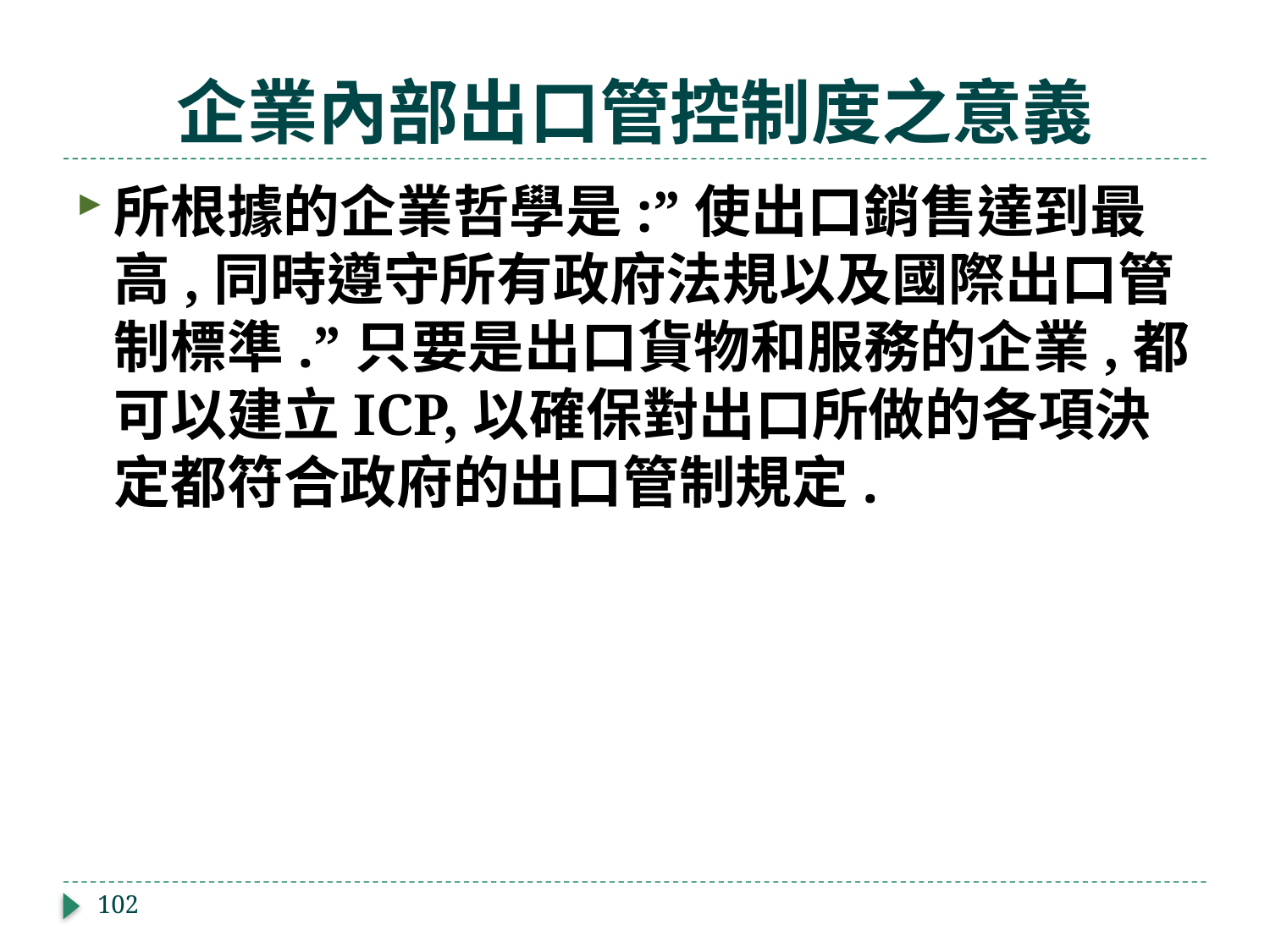

# 企業內部出口管控制度之意義
所根據的企業哲學是:”使出口銷售達到最高,同時遵守所有政府法規以及國際出口管制標準.”只要是出口貨物和服務的企業,都可以建立ICP,以確保對出口所做的各項決定都符合政府的出口管制規定.
102